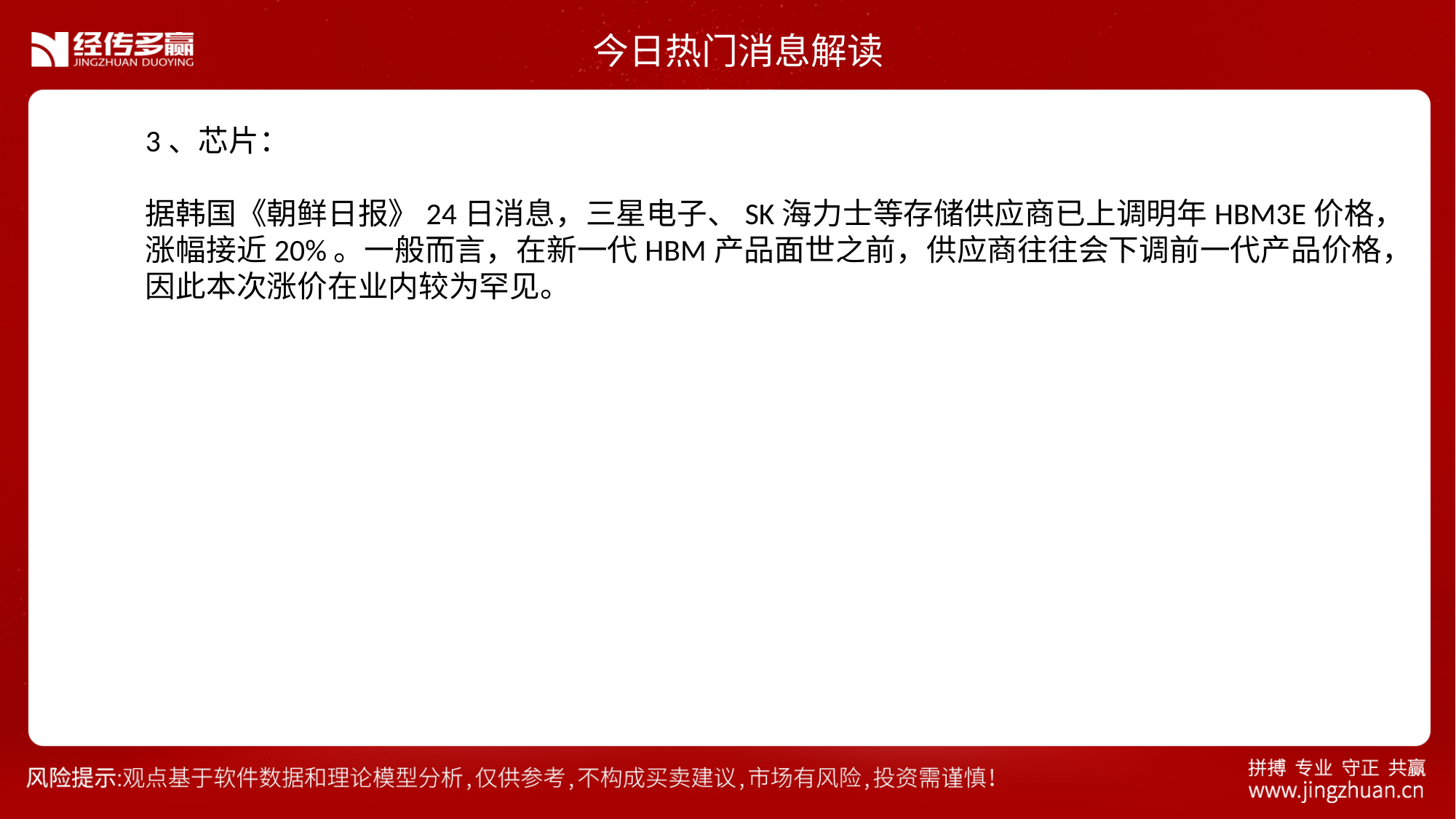

今日热门消息解读
3、芯片：

据韩国《朝鲜日报》24日消息，三星电子、SK海力士等存储供应商已上调明年HBM3E价格，涨幅接近20%。一般而言，在新一代HBM产品面世之前，供应商往往会下调前一代产品价格，因此本次涨价在业内较为罕见。